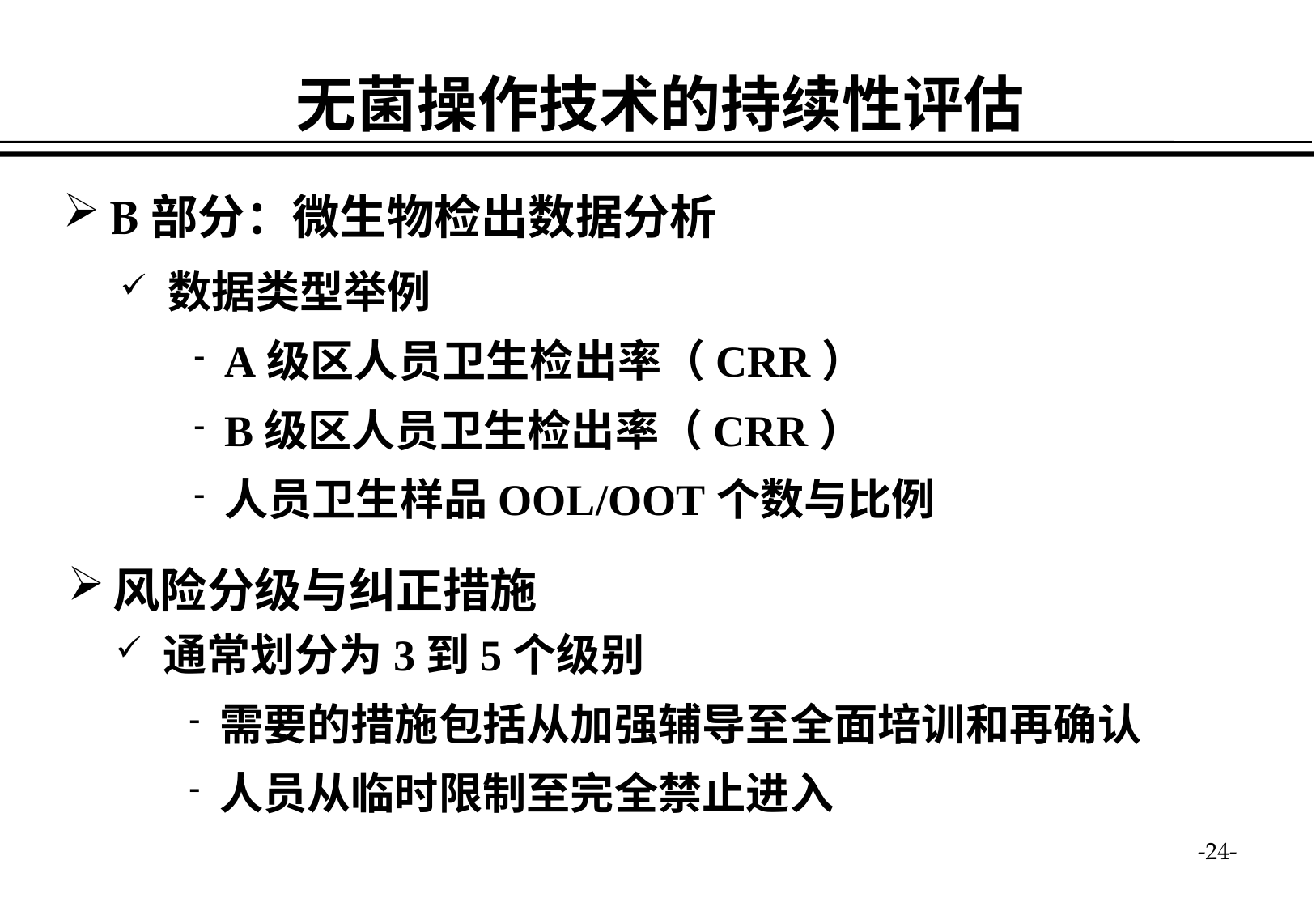

无菌操作技术的持续性评估
B部分：微生物检出数据分析
数据类型举例
A级区人员卫生检出率（CRR）
B级区人员卫生检出率（CRR）
人员卫生样品OOL/OOT个数与比例
风险分级与纠正措施
通常划分为3到5个级别
需要的措施包括从加强辅导至全面培训和再确认
人员从临时限制至完全禁止进入
-24-